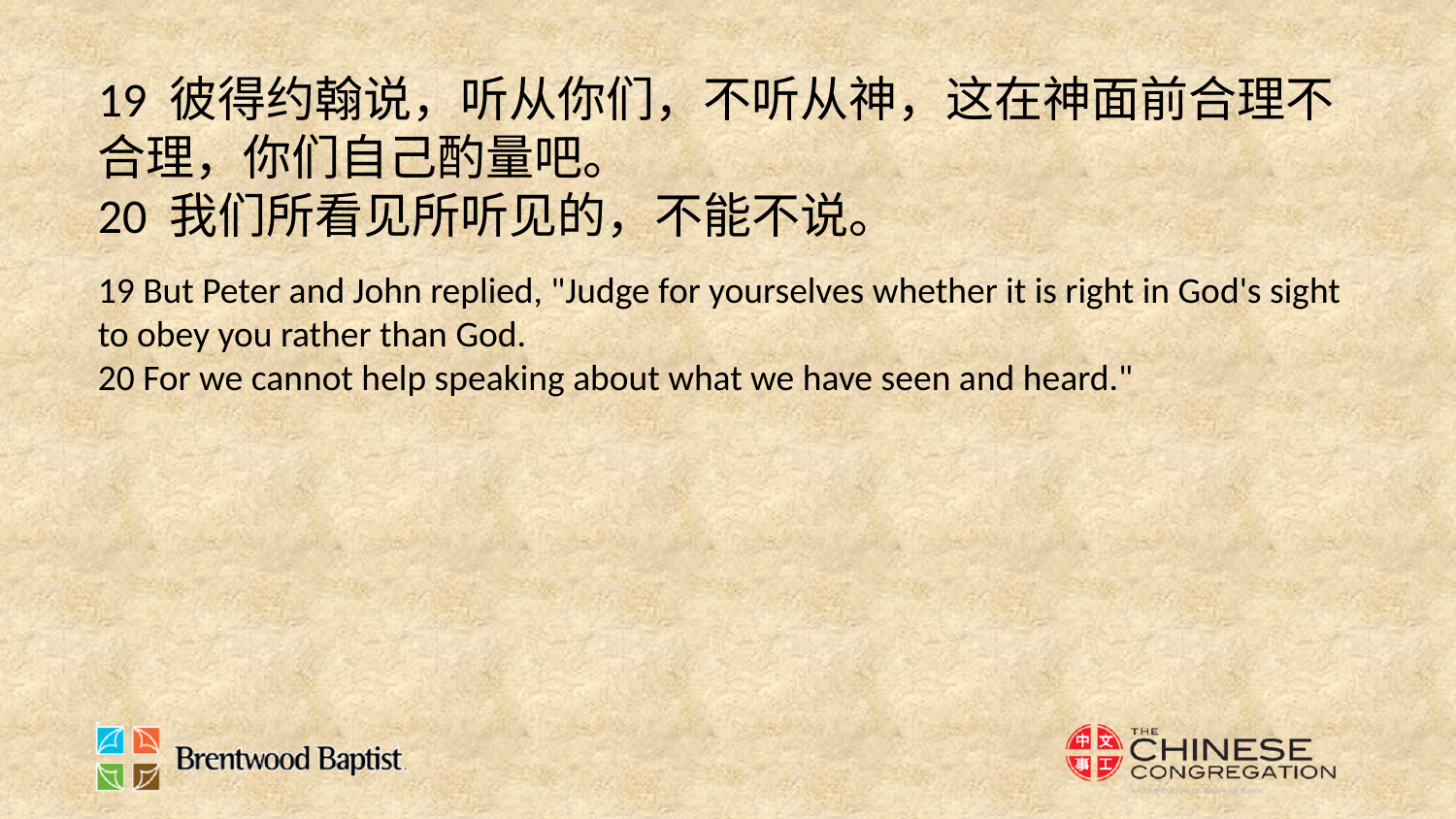

19 彼得约翰说，听从你们，不听从神，这在神面前合理不合理，你们自己酌量吧。
20 我们所看见所听见的，不能不说。

19 But Peter and John replied, "Judge for yourselves whether it is right in God's sight to obey you rather than God.
20 For we cannot help speaking about what we have seen and heard."